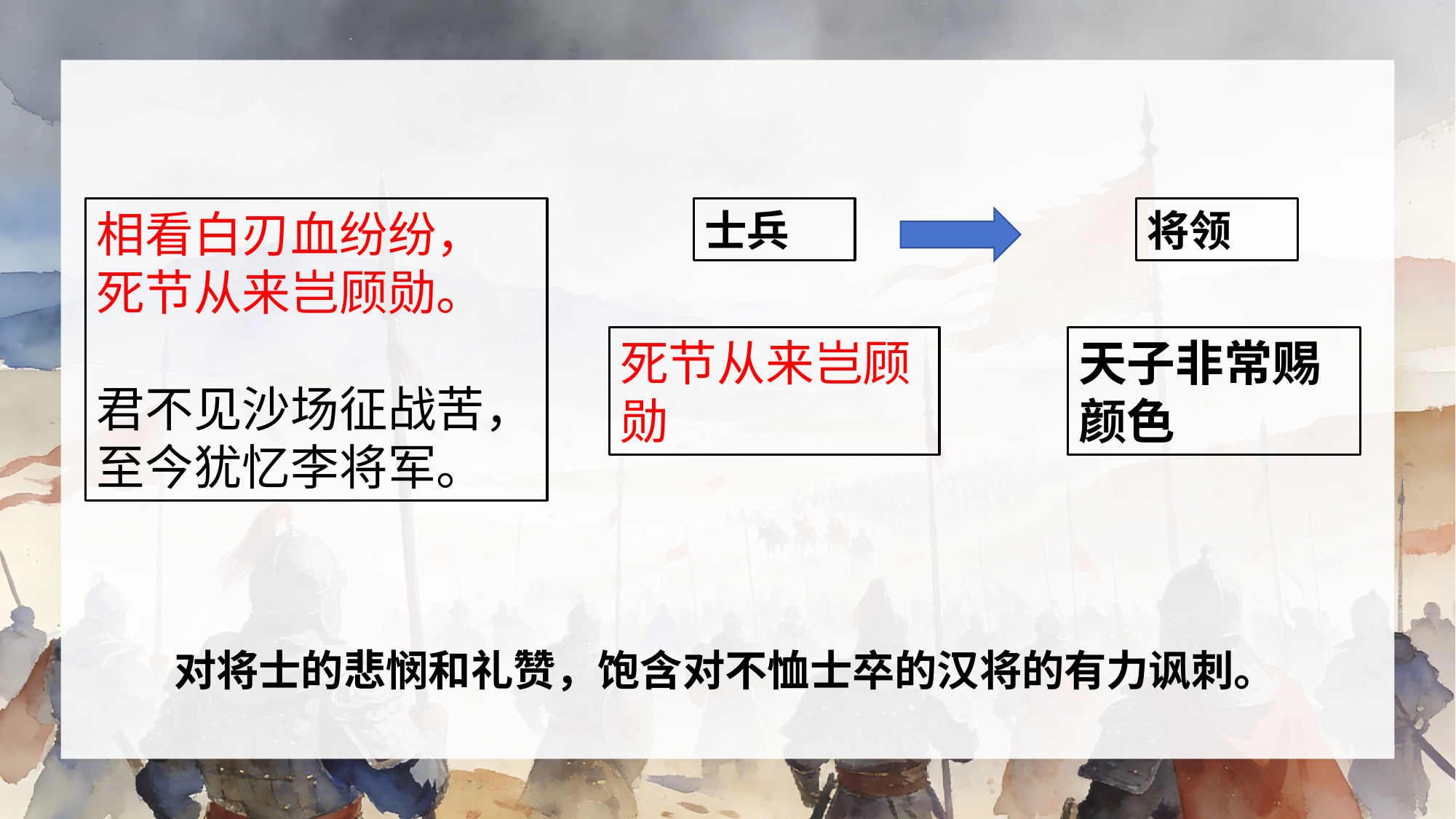

相看白刃血纷纷，
死节从来岂顾勋。

君不见沙场征战苦，至今犹忆李将军。
士兵
将领

死节从来岂顾勋
天子非常赐颜色
对将士的悲悯和礼赞，饱含对不恤士卒的汉将的有力讽刺。